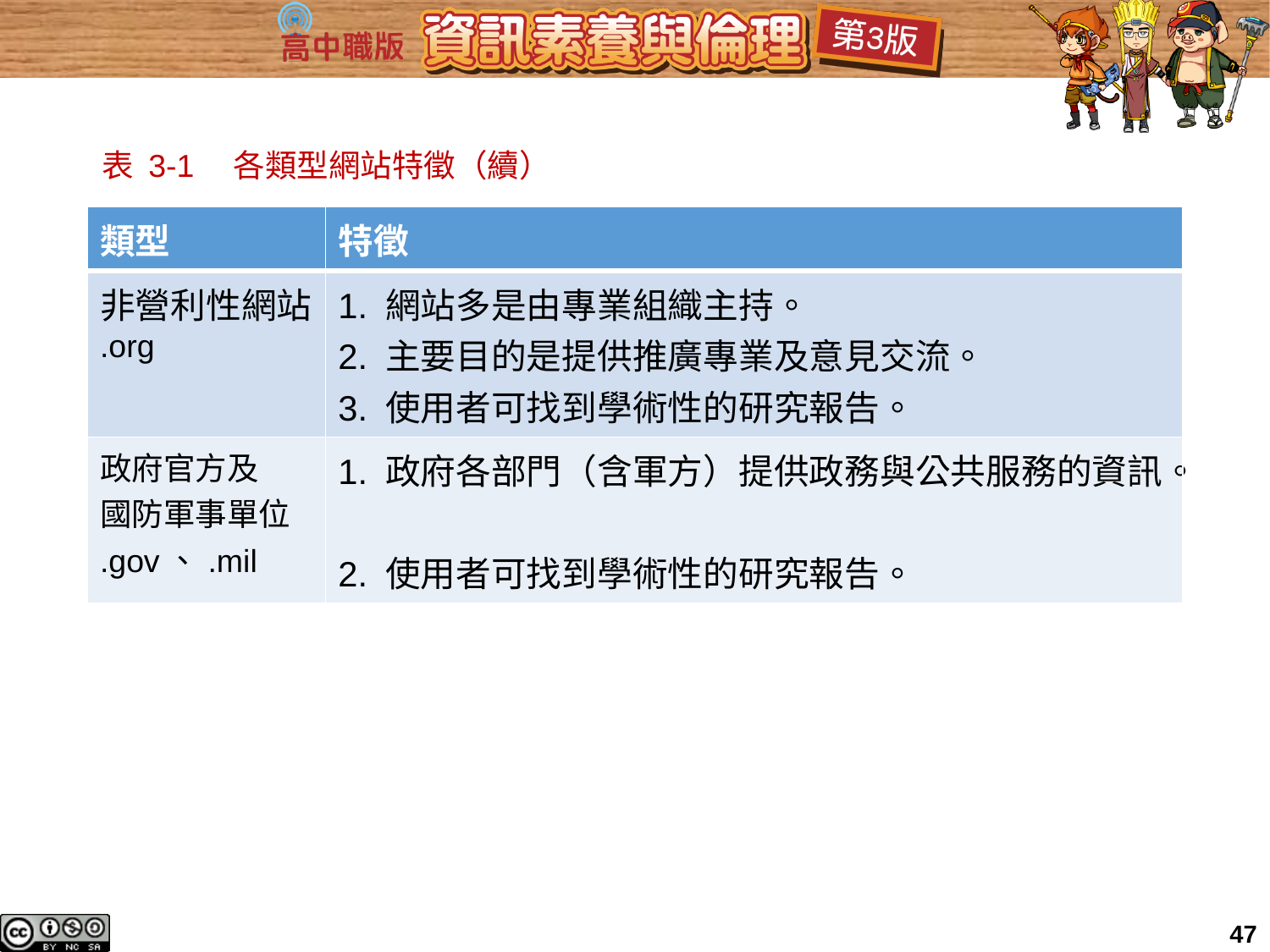

表 3-1　各類型網站特徵（續）
| 類型 | 特徵 |
| --- | --- |
| 非營利性網站 .org | 1. 網站多是由專業組織主持。 2. 主要目的是提供推廣專業及意見交流。 3. 使用者可找到學術性的研究報告。 |
| 政府官方及 國防軍事單位 .gov、.mil | 1. 政府各部門（含軍方）提供政務與公共服務的資訊。 2. 使用者可找到學術性的研究報告。 |
47